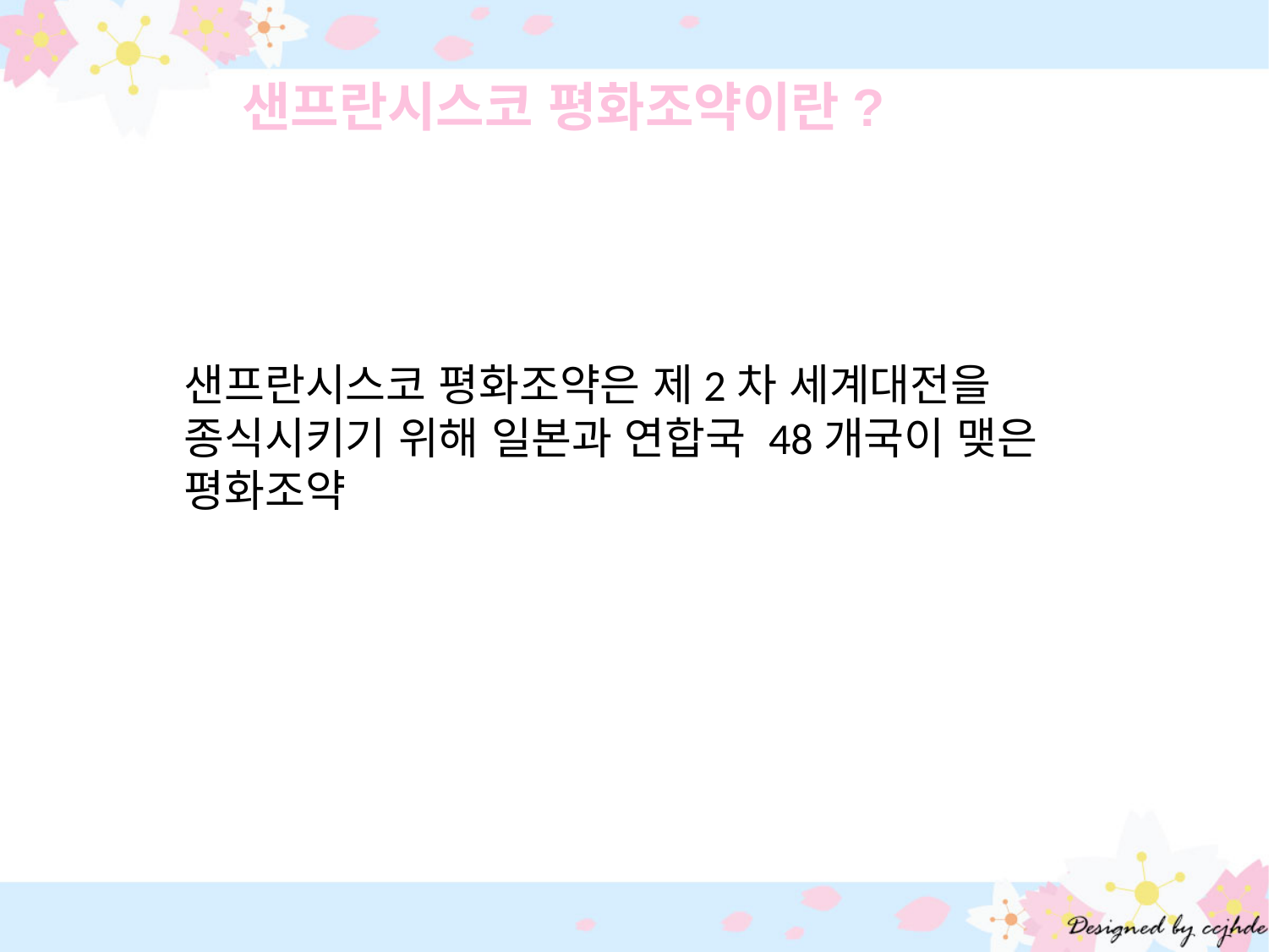

샌프란시스코 평화조약이란?
샌프란시스코 평화조약은 제2차 세계대전을 종식시키기 위해 일본과 연합국 48개국이 맺은 평화조약